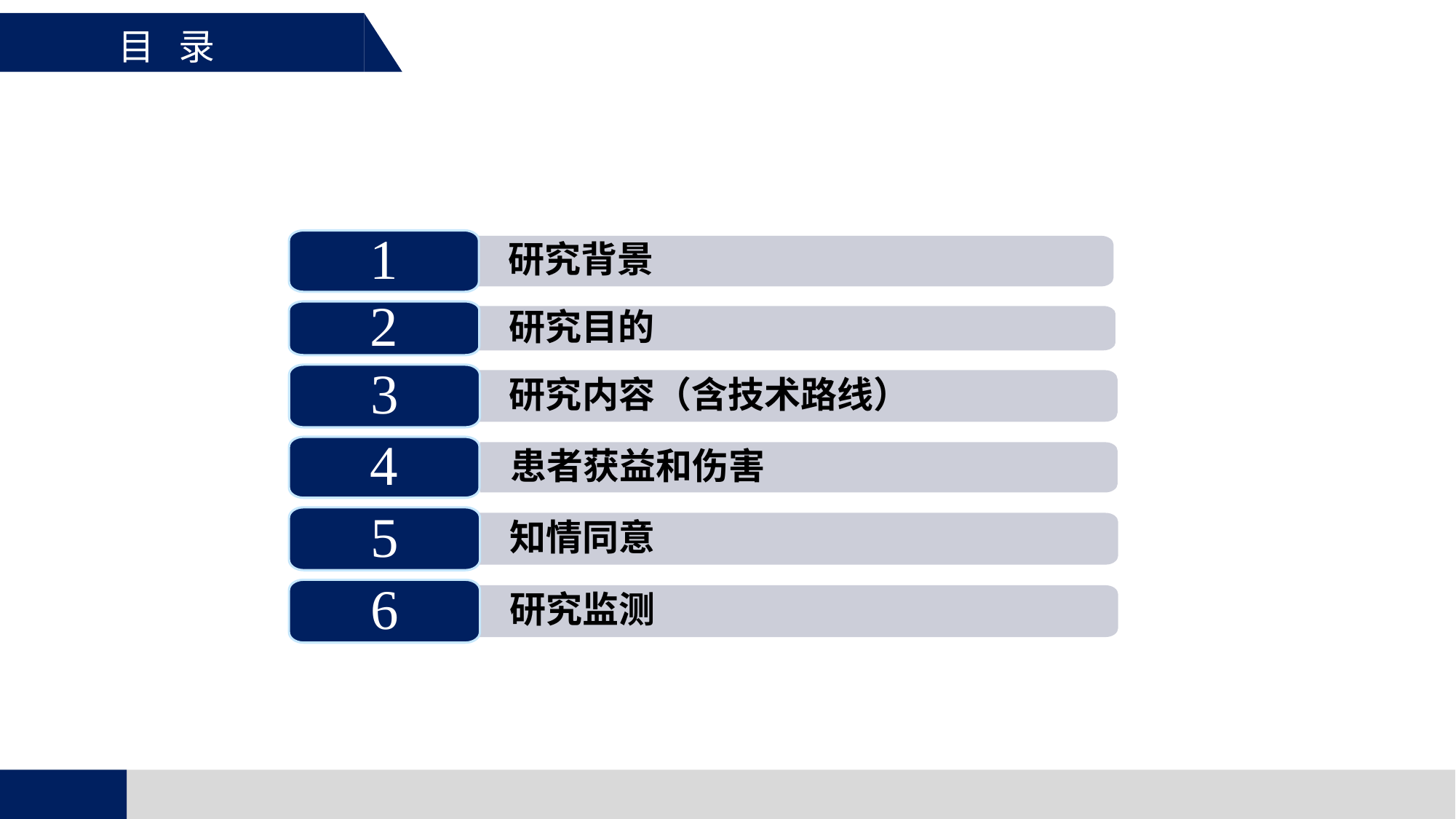

目   录
1
研究背景
2
研究目的
3
研究内容（含技术路线）
4
患者获益和伤害
5
知情同意
6
研究监测